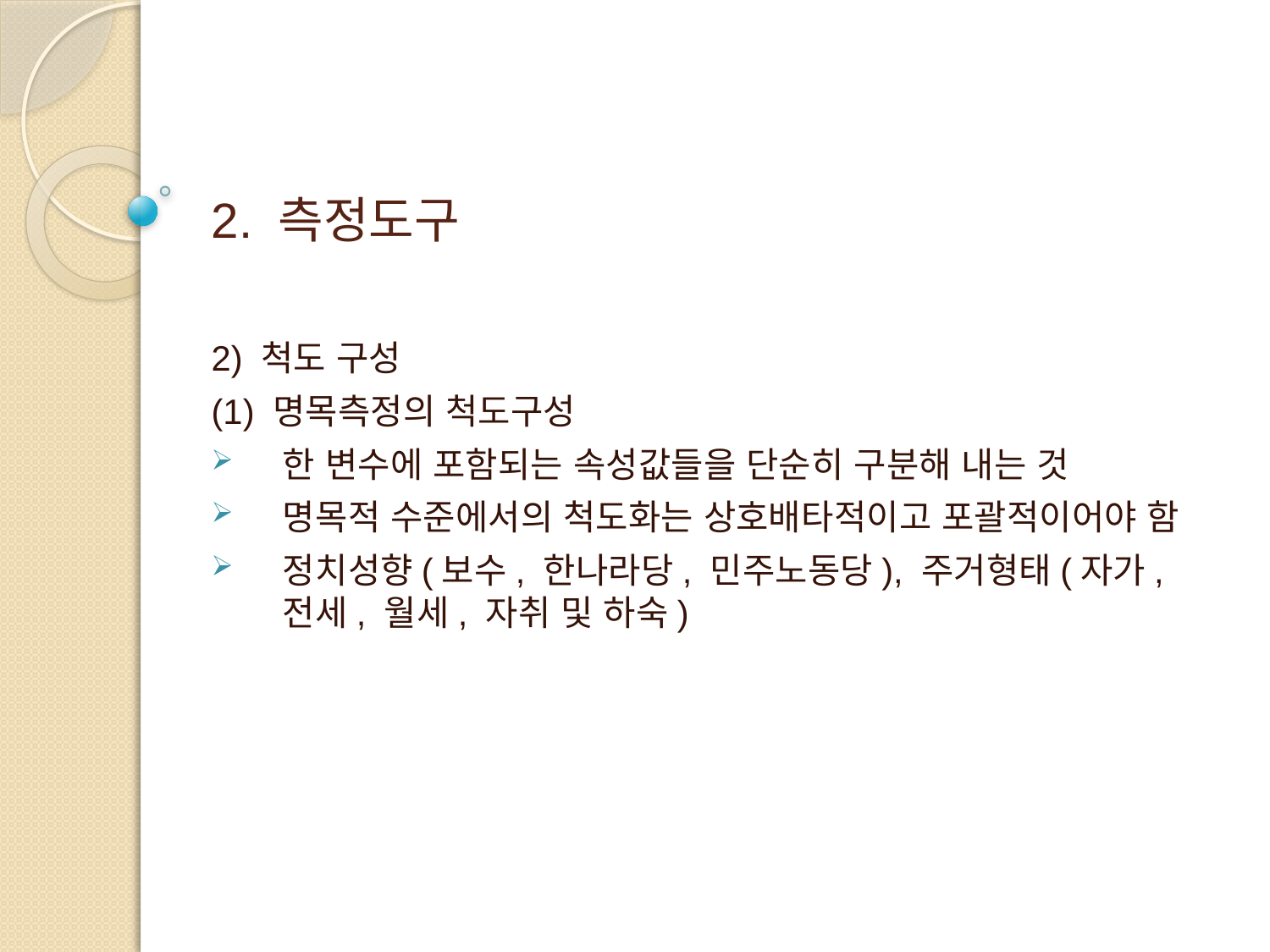

# 2. 측정도구
2) 척도 구성
(1) 명목측정의 척도구성
한 변수에 포함되는 속성값들을 단순히 구분해 내는 것
명목적 수준에서의 척도화는 상호배타적이고 포괄적이어야 함
정치성향(보수, 한나라당, 민주노동당), 주거형태(자가, 전세, 월세, 자취 및 하숙)